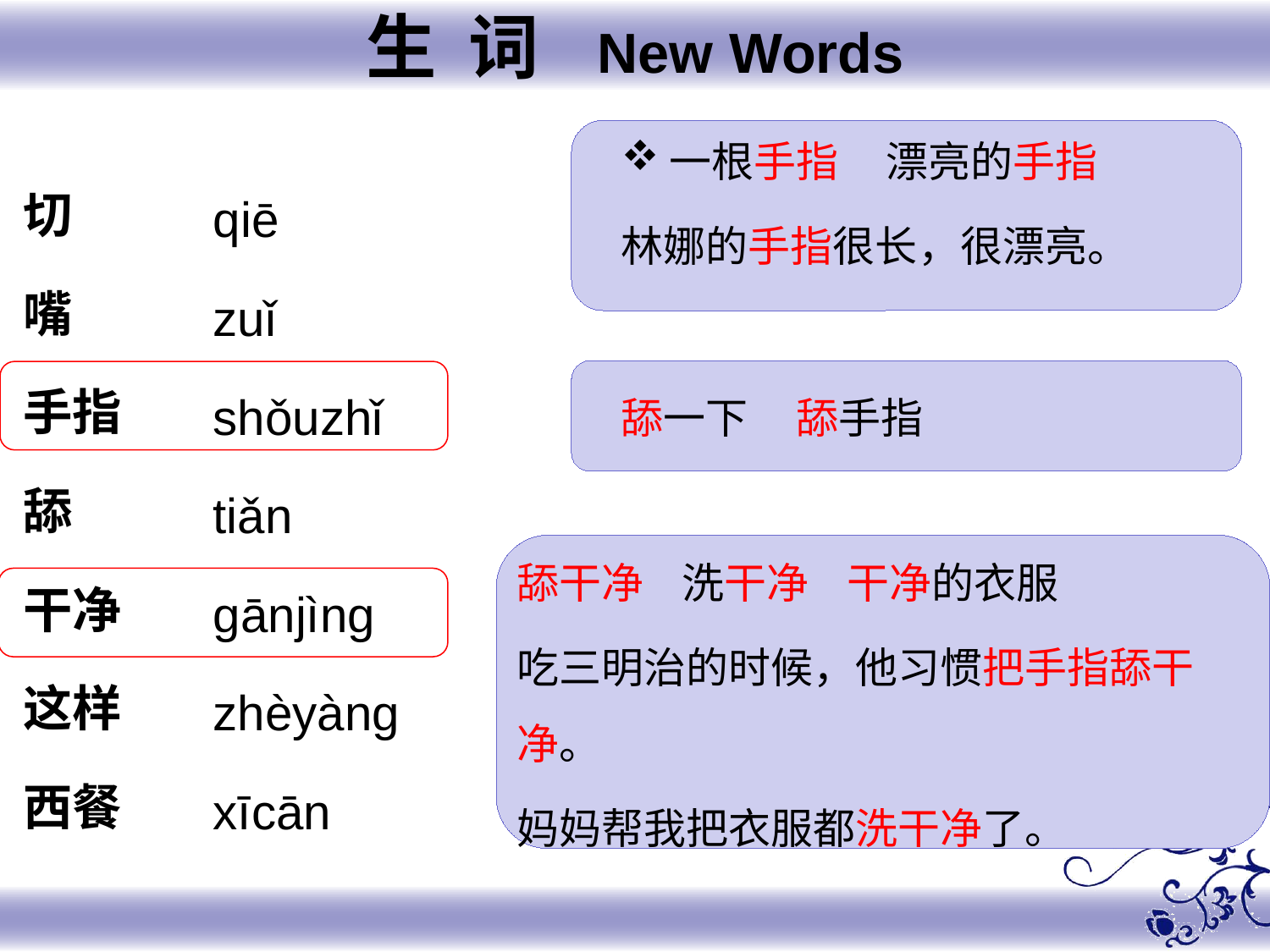

生  词   New Words
一根手指     漂亮的手指
林娜的手指很长，很漂亮。

切
嘴
手指
舔
干净
这样
西餐
qiē
zuǐ
shǒuzhǐ
tiǎn
gānjìng
zhèyàng
xīcān

舔一下     舔手指
舔干净    洗干净    干净的衣服
吃三明治的时候，他习惯把手指舔干净。
妈妈帮我把衣服都洗干净了。